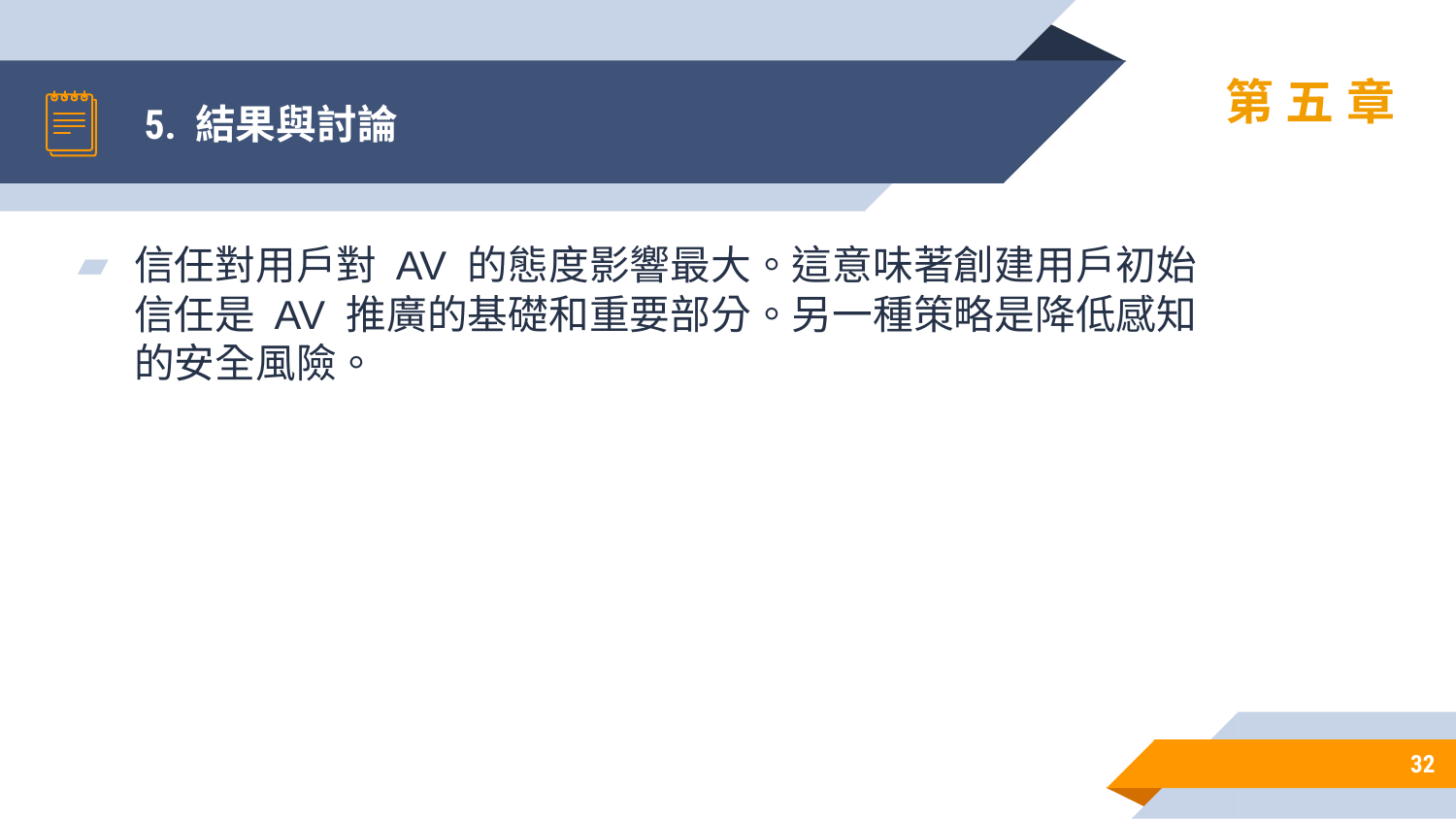

# 5. 結果與討論
第五章

信任對用戶對 AV 的態度影響最大。這意味著創建用戶初始信任是 AV 推廣的基礎和重要部分。另一種策略是降低感知的安全風險。
32